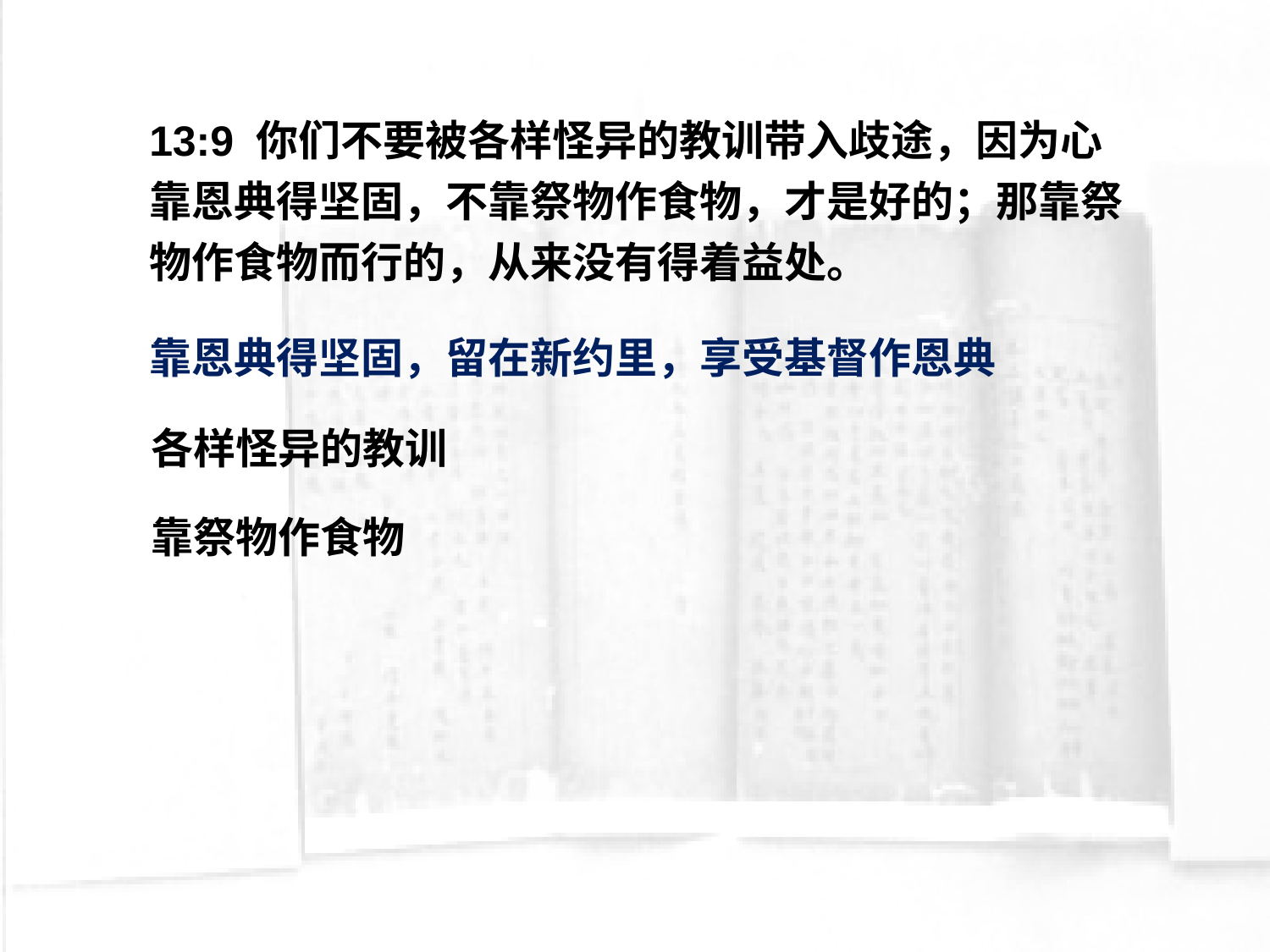

13:9 你们不要被各样怪异的教训带入歧途，因为心靠恩典得坚固，不靠祭物作食物，才是好的；那靠祭物作食物而行的，从来没有得着益处。
靠恩典得坚固，留在新约里，享受基督作恩典
各样怪异的教训
靠祭物作食物